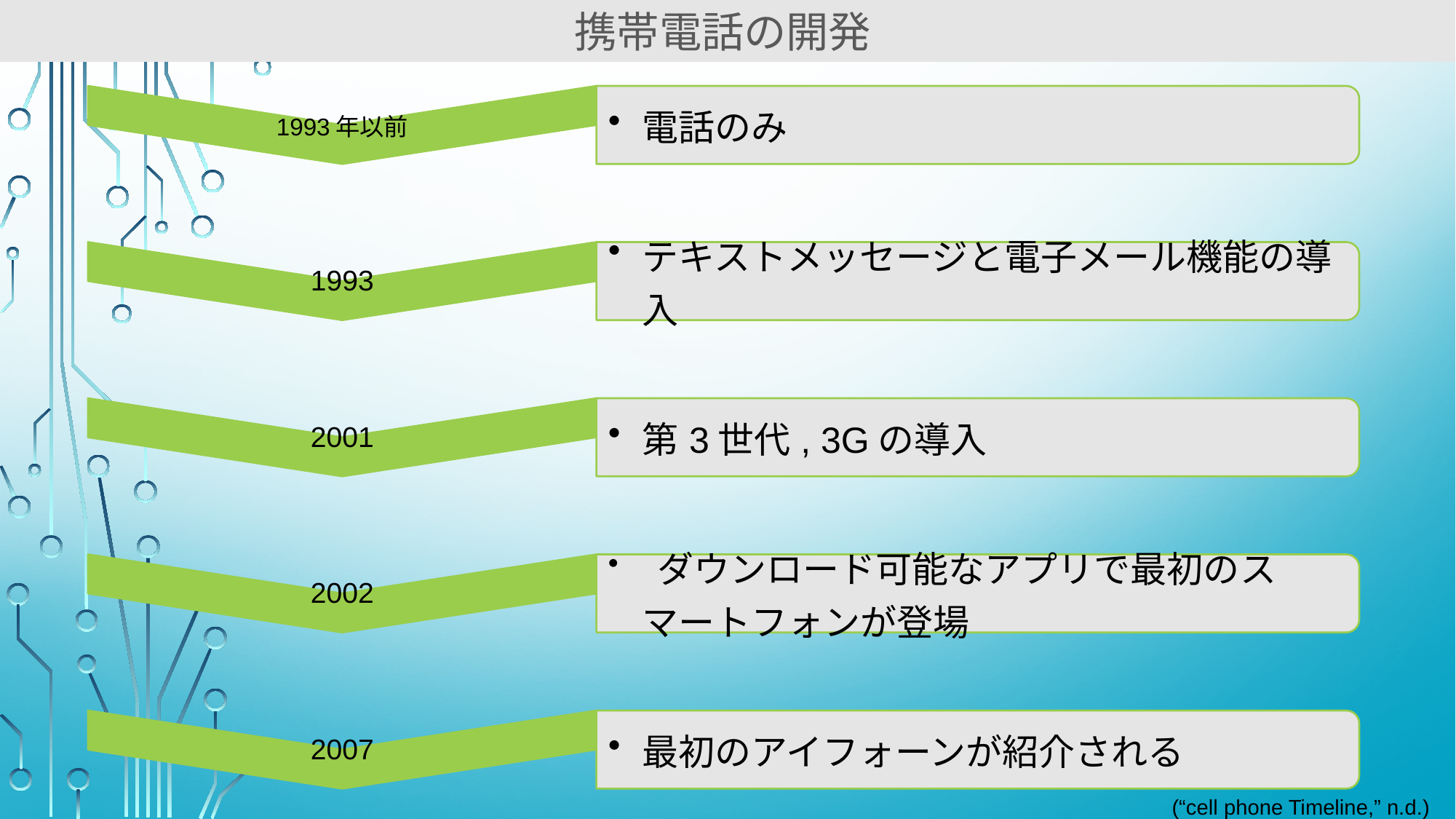

携帯電話の開発
1993年以前
テキストメッセージと電子メール機能の導入
2001
第3世代, 3Gの導入
2002
最初のアイフォーンが紹介される
2007
1993
電話のみ
 ダウンロード可能なアプリで最初のスマートフォンが登場
(“cell phone Timeline,” n.d.)